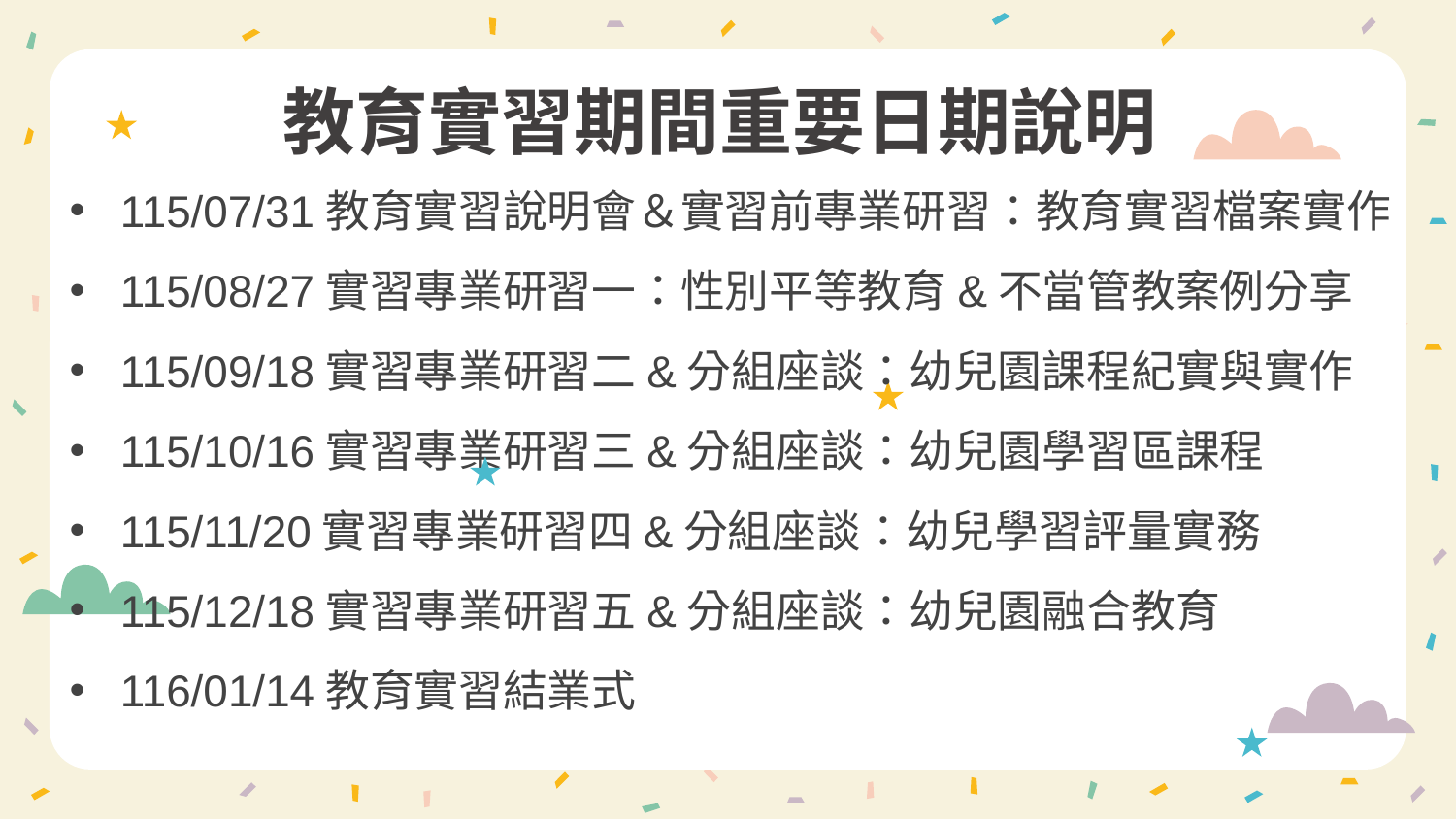

# 教育實習期間重要日期說明

115/07/31教育實習說明會＆實習前專業研習：教育實習檔案實作
115/08/27實習專業研習一：性別平等教育&不當管教案例分享
115/09/18實習專業研習二&分組座談：幼兒園課程紀實與實作
115/10/16實習專業研習三&分組座談：幼兒園學習區課程
115/11/20實習專業研習四&分組座談：幼兒學習評量實務
115/12/18實習專業研習五&分組座談：幼兒園融合教育
116/01/14教育實習結業式